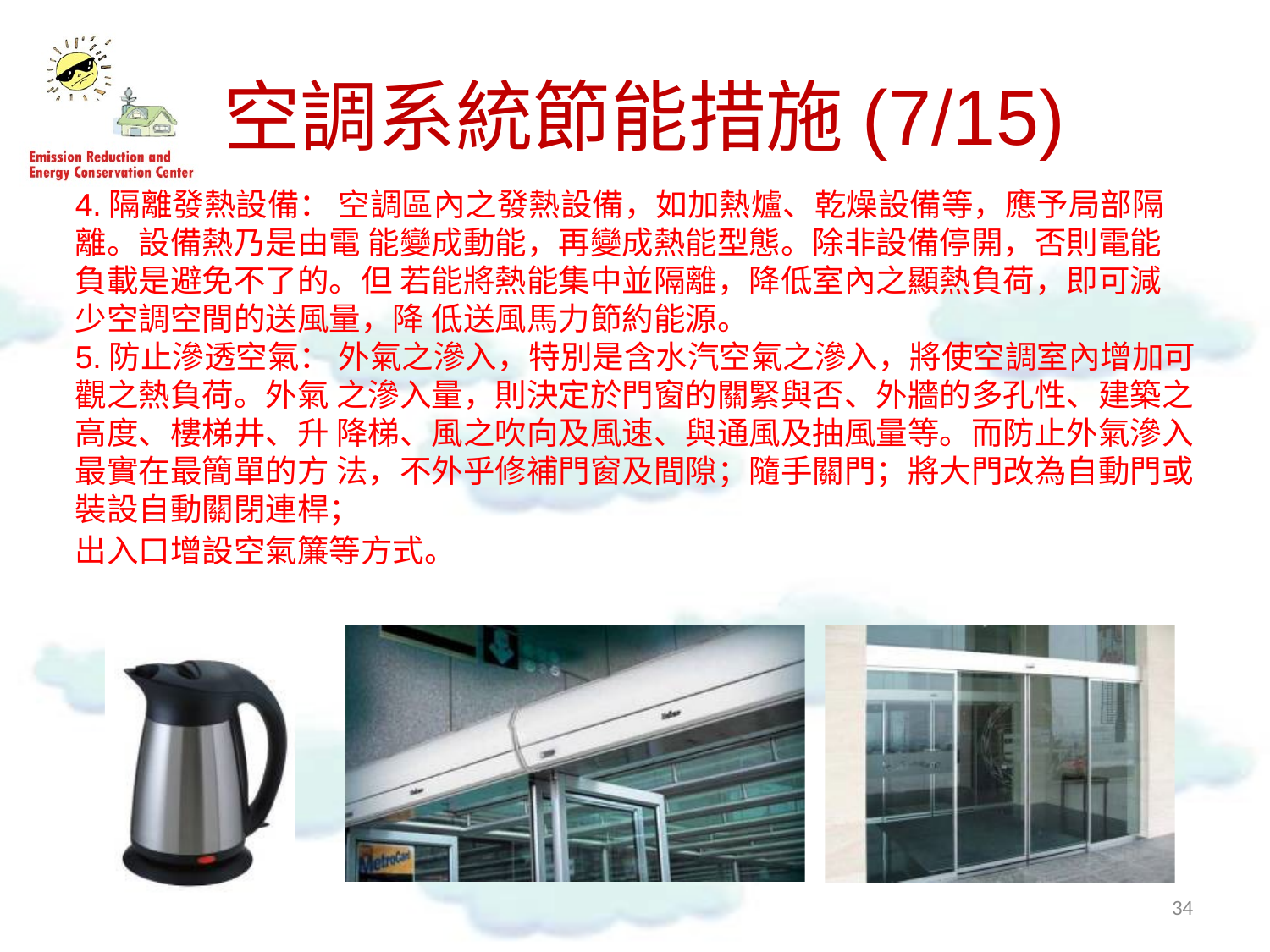

# 空調系統節能措施(7/15)
4.隔離發熱設備： 空調區內之發熱設備，如加熱爐、乾燥設備等，應予局部隔離。設備熱乃是由電 能變成動能，再變成熱能型態。除非設備停開，否則電能負載是避免不了的。但 若能將熱能集中並隔離，降低室內之顯熱負荷，即可減少空調空間的送風量，降 低送風馬力節約能源。
5.防止滲透空氣： 外氣之滲入，特別是含水汽空氣之滲入，將使空調室內增加可觀之熱負荷。外氣 之滲入量，則決定於門窗的關緊與否、外牆的多孔性、建築之高度、樓梯井、升 降梯、風之吹向及風速、與通風及抽風量等。而防止外氣滲入最實在最簡單的方 法，不外乎修補門窗及間隙；隨手關門；將大門改為自動門或裝設自動關閉連桿；
出入口增設空氣簾等方式。

34